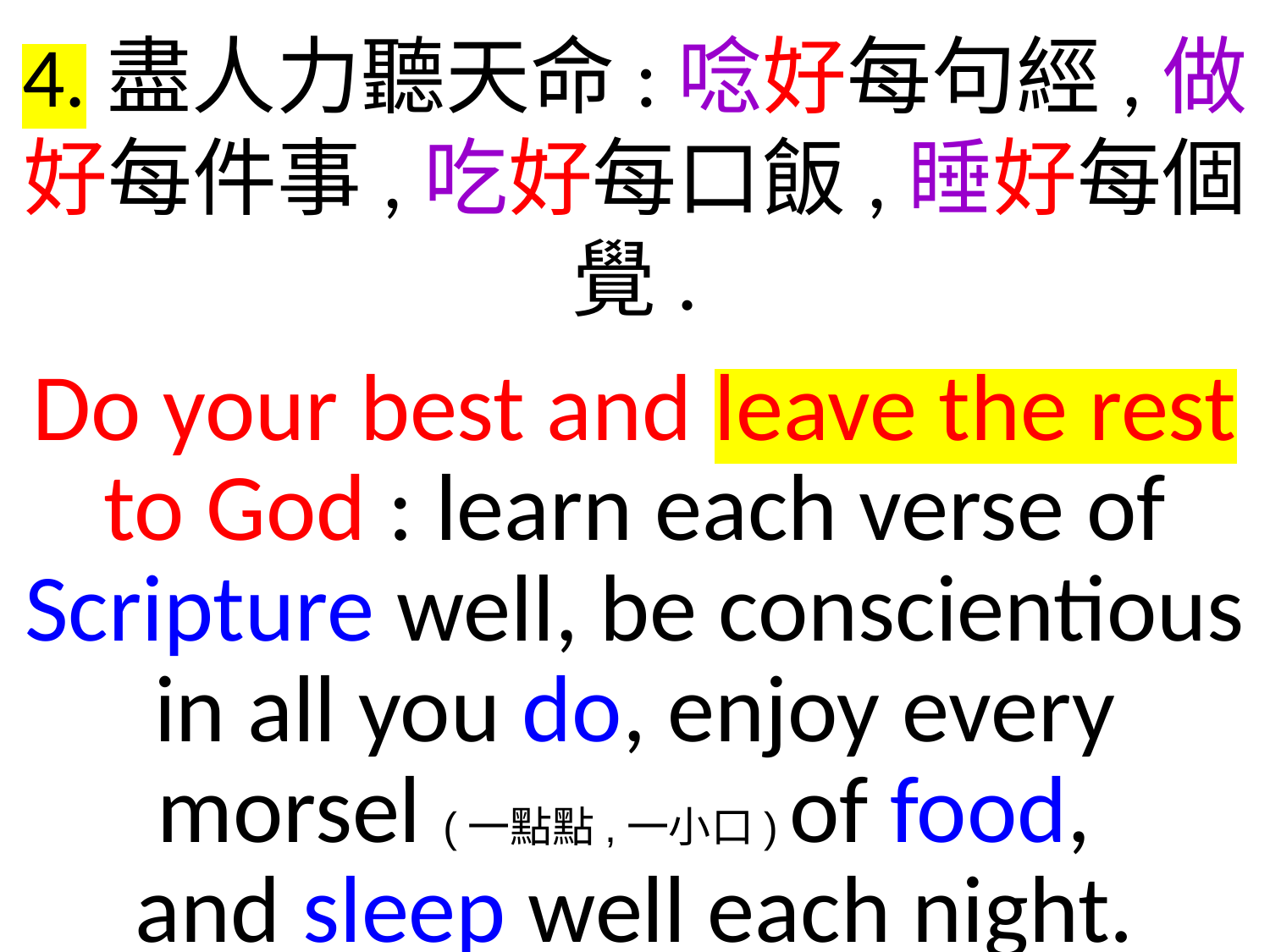

4.盡人力聽天命:唸好每句經,做好每件事,吃好每口飯,睡好每個覺.
Do your best and leave the rest to God : learn each verse of Scripture well, be conscientious in all you do, enjoy every morsel (一點點,一小口) of food,
and sleep well each night.